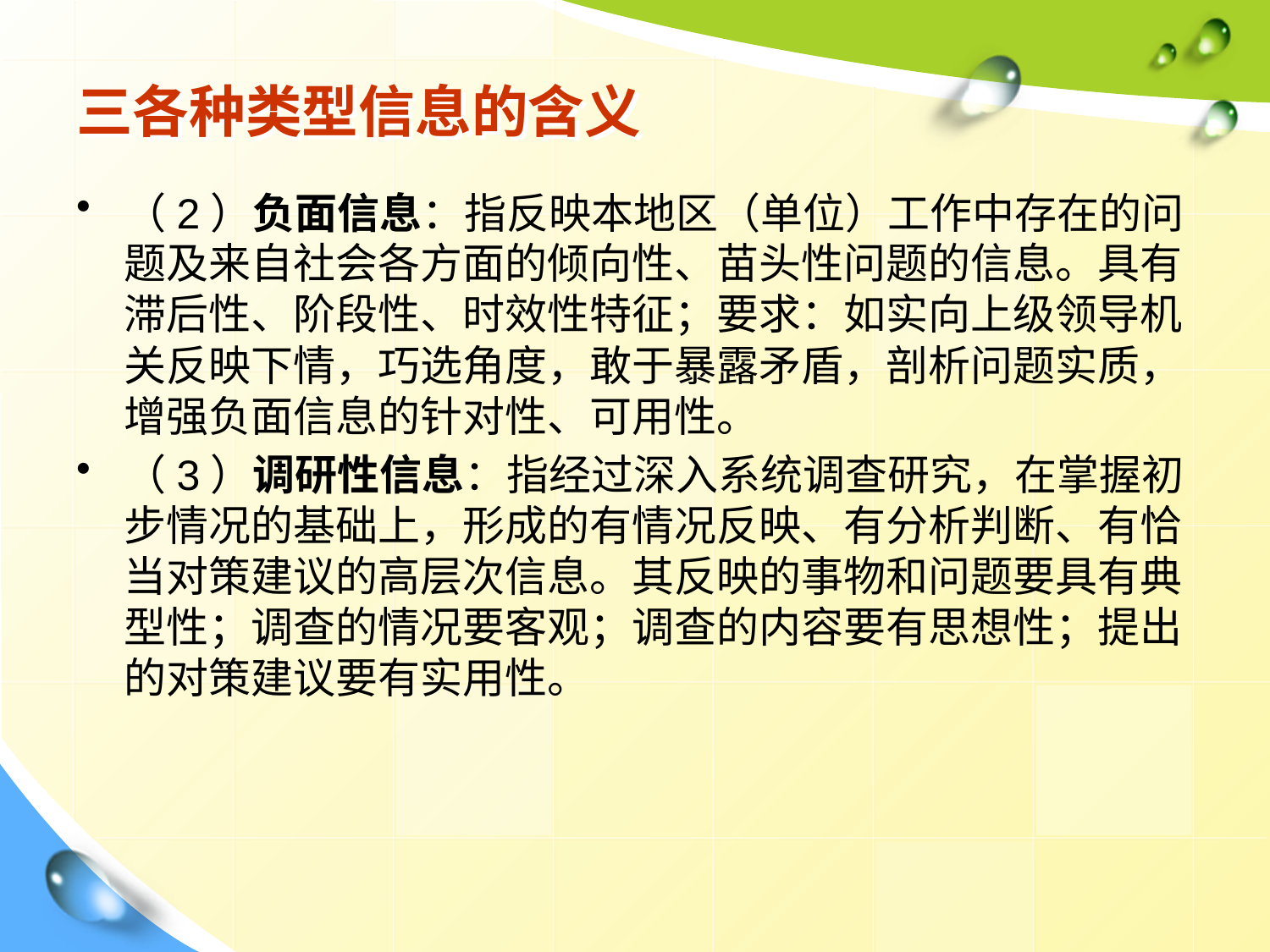

# 三各种类型信息的含义
（2）负面信息：指反映本地区（单位）工作中存在的问题及来自社会各方面的倾向性、苗头性问题的信息。具有滞后性、阶段性、时效性特征；要求：如实向上级领导机关反映下情，巧选角度，敢于暴露矛盾，剖析问题实质，增强负面信息的针对性、可用性。
（3）调研性信息：指经过深入系统调查研究，在掌握初步情况的基础上，形成的有情况反映、有分析判断、有恰当对策建议的高层次信息。其反映的事物和问题要具有典型性；调查的情况要客观；调查的内容要有思想性；提出的对策建议要有实用性。